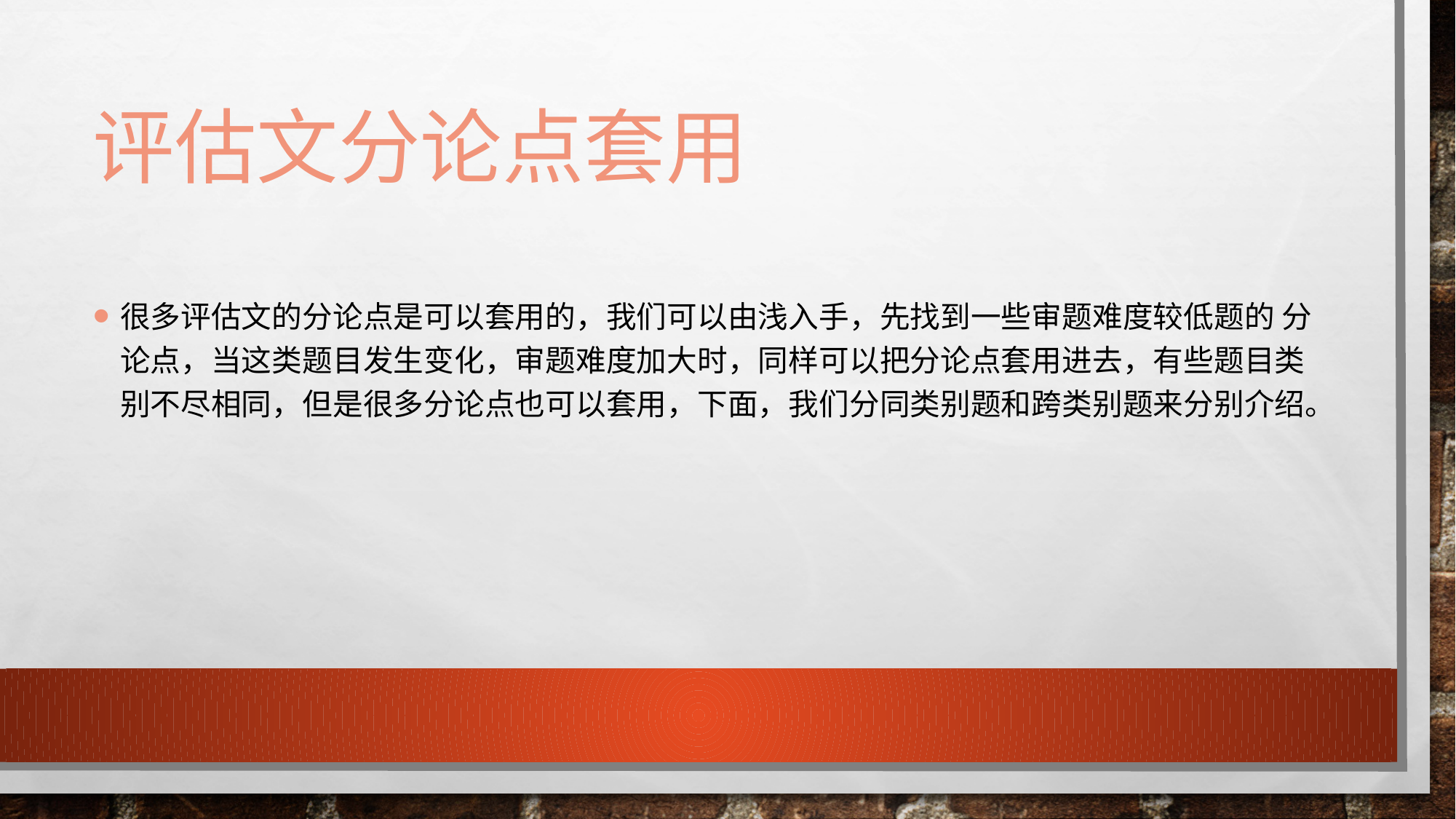

# 评估文分论点套用
很多评估文的分论点是可以套用的，我们可以由浅入手，先找到一些审题难度较低题的 分论点，当这类题目发生变化，审题难度加大时，同样可以把分论点套用进去，有些题目类 别不尽相同，但是很多分论点也可以套用，下面，我们分同类别题和跨类别题来分别介绍。